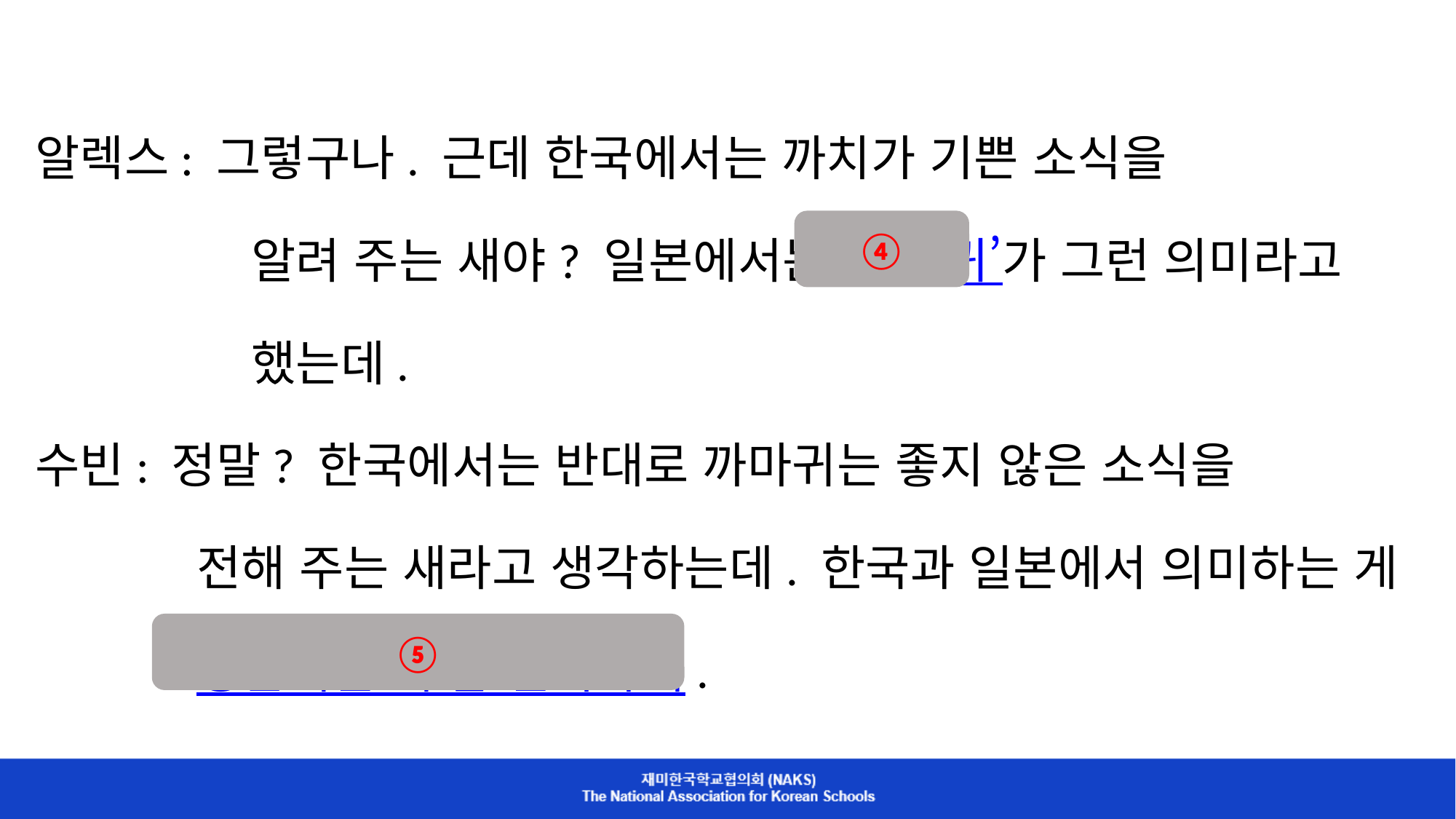

알렉스: 그렇구나. 근데 한국에서는 까치가 기쁜 소식을
               알려 주는 새야? 일본에서는 ‘까마귀’가 그런 의미라고
               했는데.
수빈: 정말? 한국에서는 반대로 까마귀는 좋지 않은 소식을
           전해 주는 새라고 생각하는데. 한국과 일본에서 의미하는 게
           정반대인 게 참 신기하네.
④
⑤